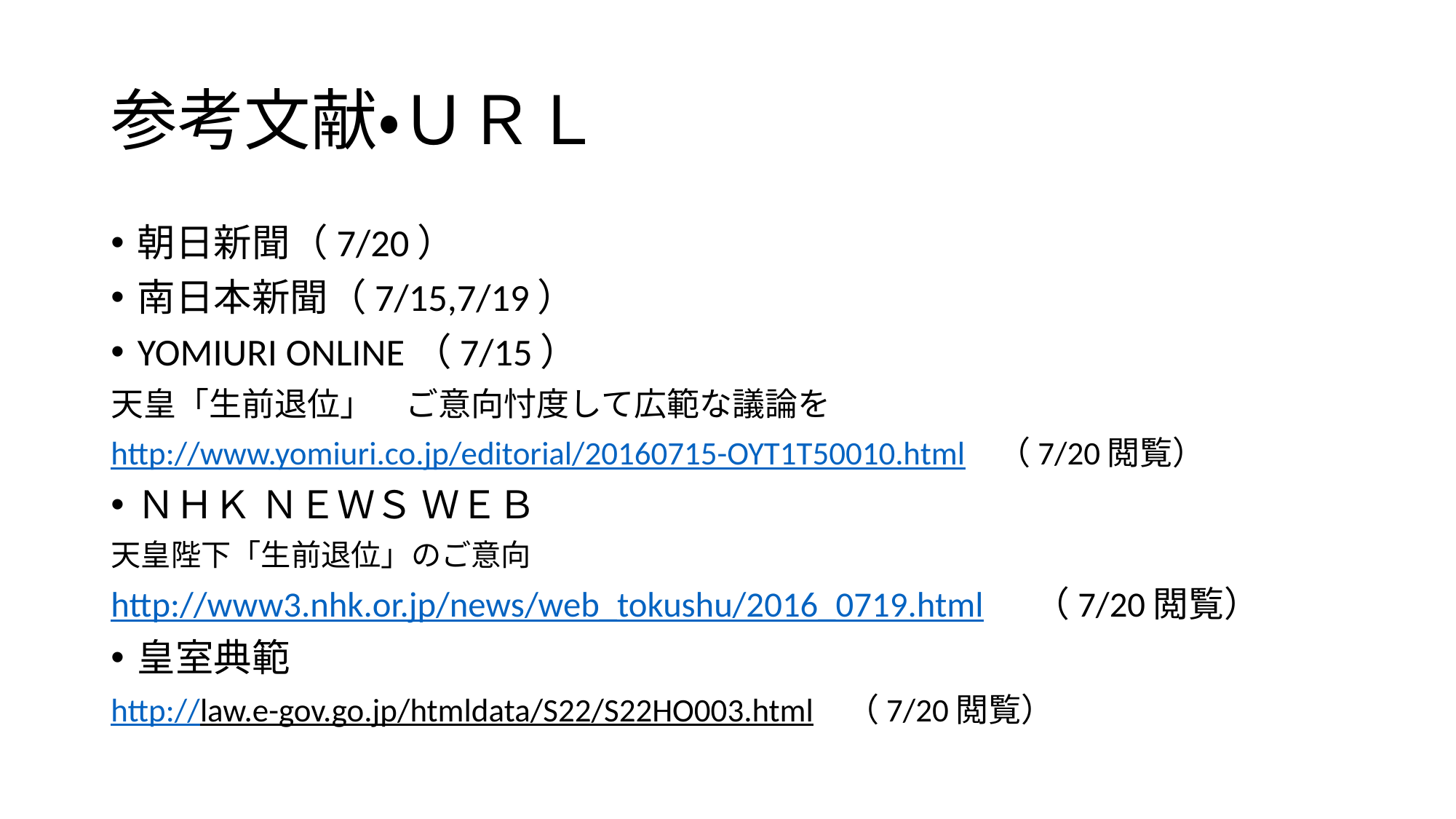

# 参考文献・ＵＲＬ
朝日新聞（7/20）
南日本新聞（7/15,7/19）
YOMIURI ONLINE（7/15）
天皇「生前退位」　ご意向忖度して広範な議論を
http://www.yomiuri.co.jp/editorial/20160715-OYT1T50010.html　（7/20閲覧）
ＮＨＫ ＮＥＷＳ ＷＥＢ
天皇陛下「生前退位」のご意向
http://www3.nhk.or.jp/news/web_tokushu/2016_0719.html 　（7/20閲覧）
皇室典範
http://law.e-gov.go.jp/htmldata/S22/S22HO003.html　（7/20閲覧）